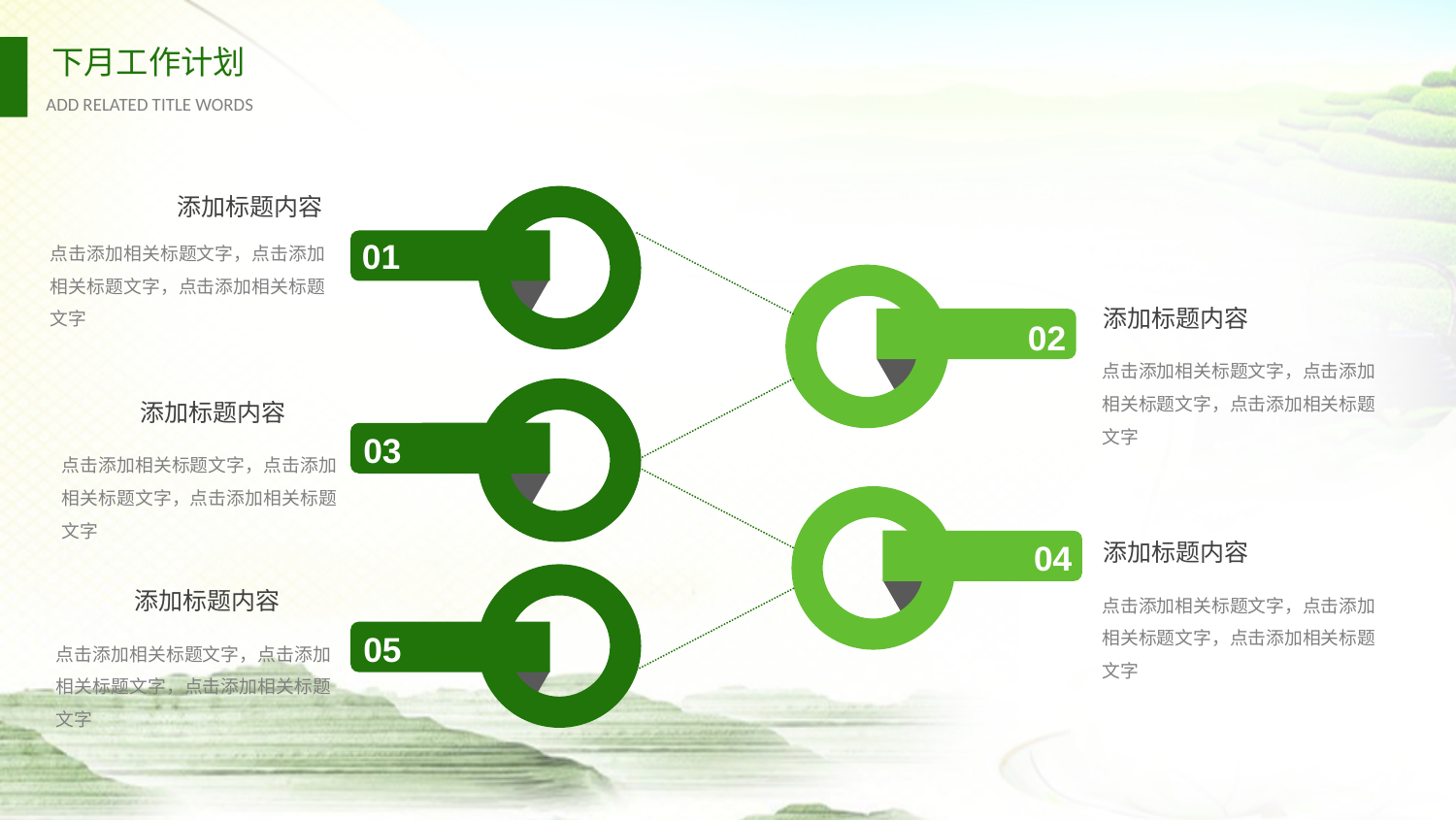

添加标题内容
点击添加相关标题文字，点击添加相关标题文字，点击添加相关标题文字

01

添加标题内容

02
点击添加相关标题文字，点击添加相关标题文字，点击添加相关标题文字

添加标题内容

03
点击添加相关标题文字，点击添加相关标题文字，点击添加相关标题文字

04
添加标题内容

点击添加相关标题文字，点击添加相关标题文字，点击添加相关标题文字
添加标题内容

05
点击添加相关标题文字，点击添加相关标题文字，点击添加相关标题文字